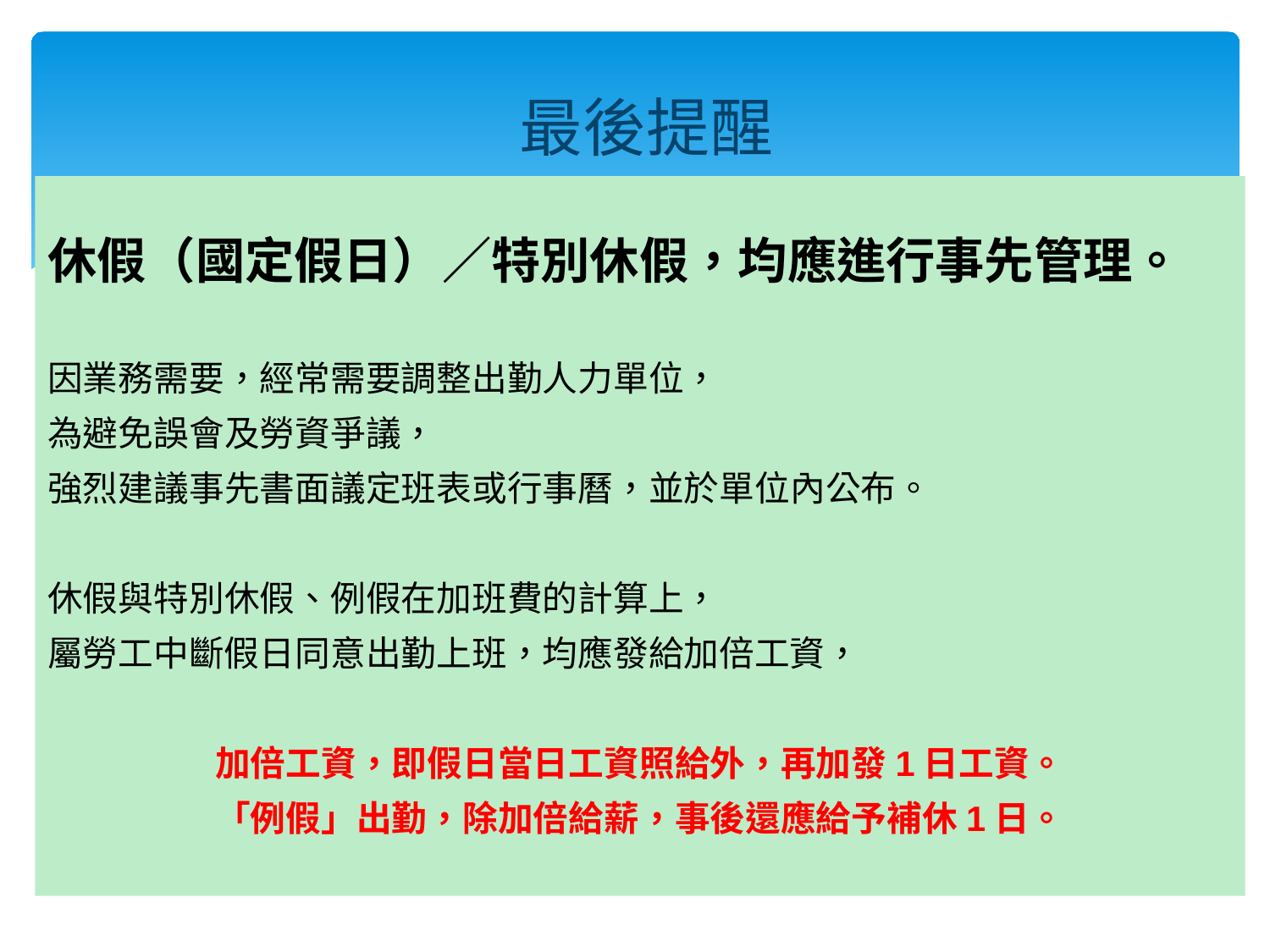

# 最後提醒
休假（國定假日）／特別休假，均應進行事先管理。

因業務需要，經常需要調整出勤人力單位，
為避免誤會及勞資爭議，
強烈建議事先書面議定班表或行事曆，並於單位內公布。

休假與特別休假、例假在加班費的計算上，
屬勞工中斷假日同意出勤上班，均應發給加倍工資，

加倍工資，即假日當日工資照給外，再加發1日工資。
「例假」出勤，除加倍給薪，事後還應給予補休1日。